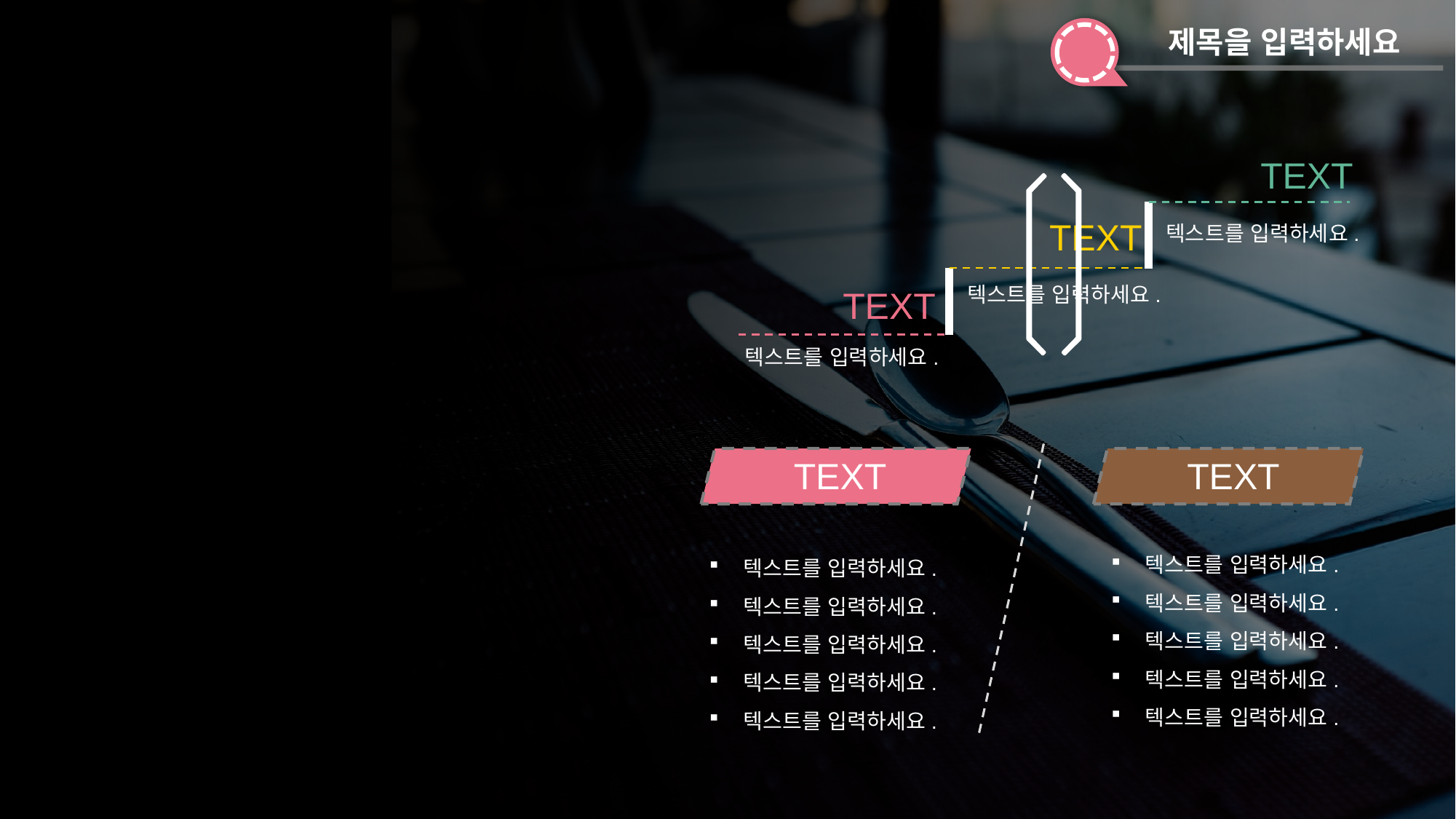

제목을 입력하세요

TEXT
TEXT
텍스트를 입력하세요.
텍스트를 입력하세요.
TEXT
텍스트를 입력하세요.

TEXT

TEXT

텍스트를 입력하세요.
텍스트를 입력하세요.
텍스트를 입력하세요.
텍스트를 입력하세요.
텍스트를 입력하세요.
텍스트를 입력하세요.
텍스트를 입력하세요.
텍스트를 입력하세요.
텍스트를 입력하세요.
텍스트를 입력하세요.